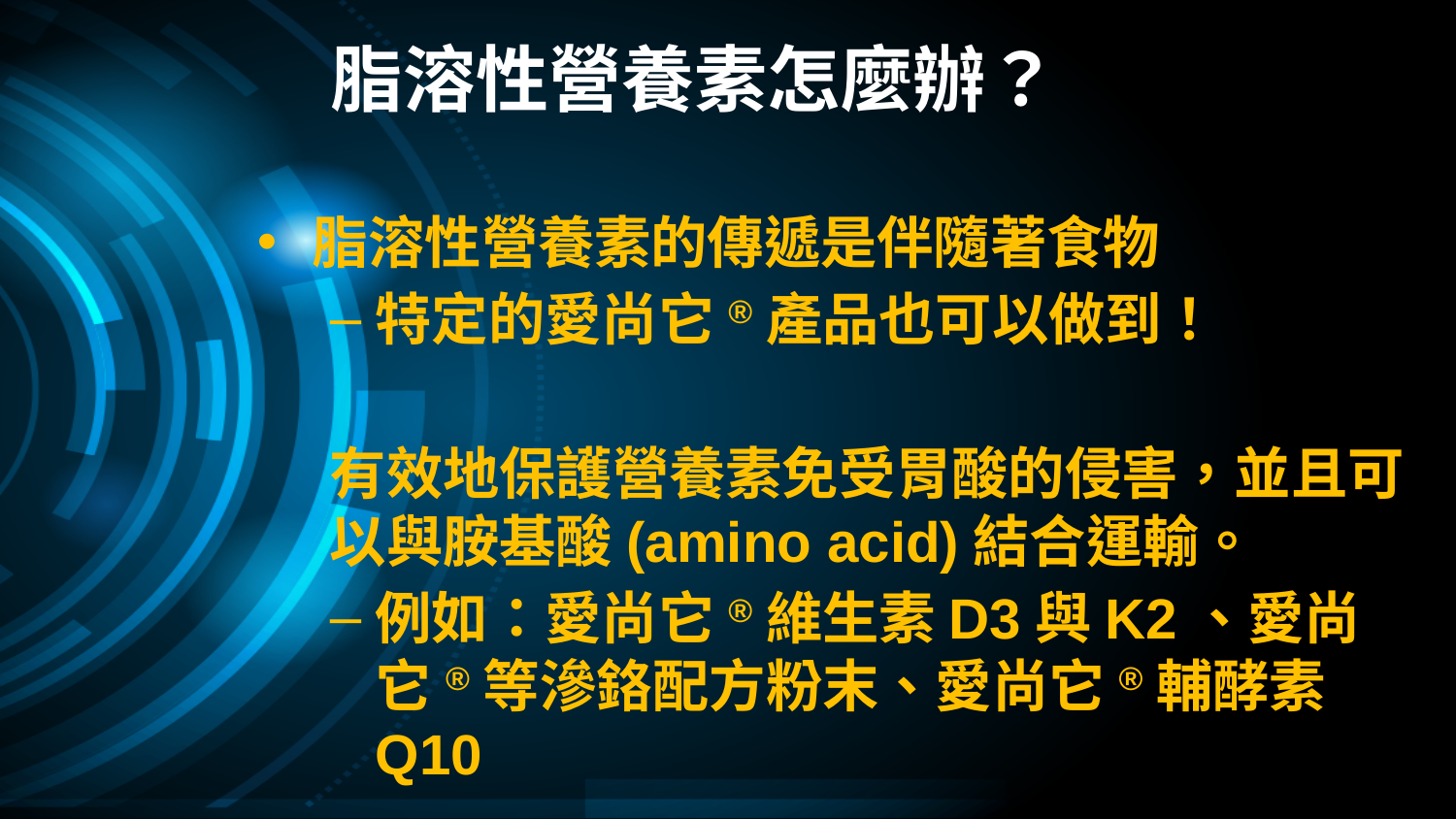

# 脂溶性營養素怎麼辦？
脂溶性營養素的傳遞是伴隨著食物
特定的愛尚它®產品也可以做到！

有效地保護營養素免受胃酸的侵害，並且可以與胺基酸(amino acid)結合運輸。
例如：愛尚它®維生素D3與K2、愛尚它®等滲鉻配方粉末、愛尚它®輔酵素Q10